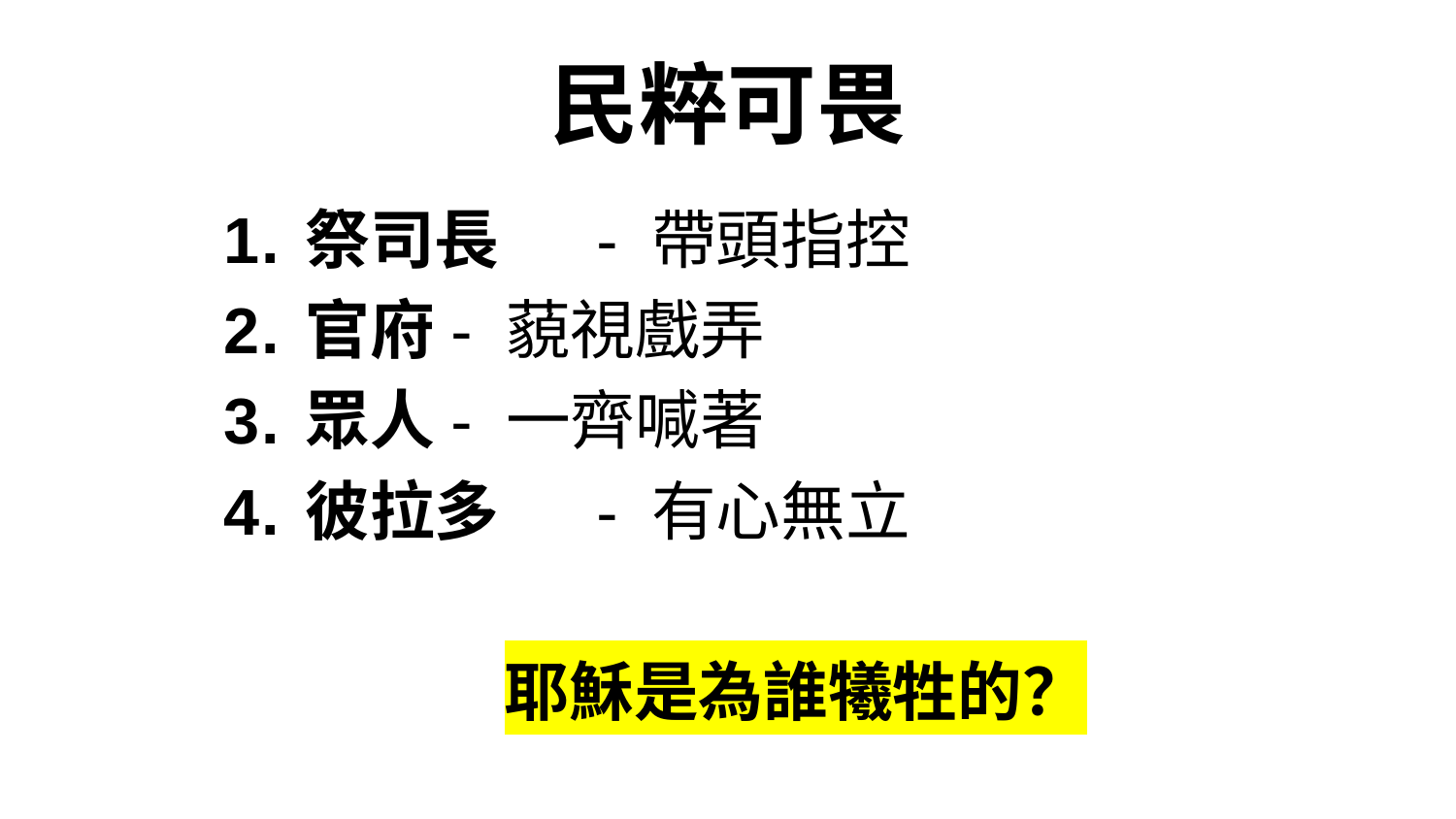

# 民粹可畏
祭司長	- 帶頭指控
官府	- 藐視戲弄
眾人	- 一齊喊著
彼拉多	- 有心無立

耶穌是為誰犧牲的？